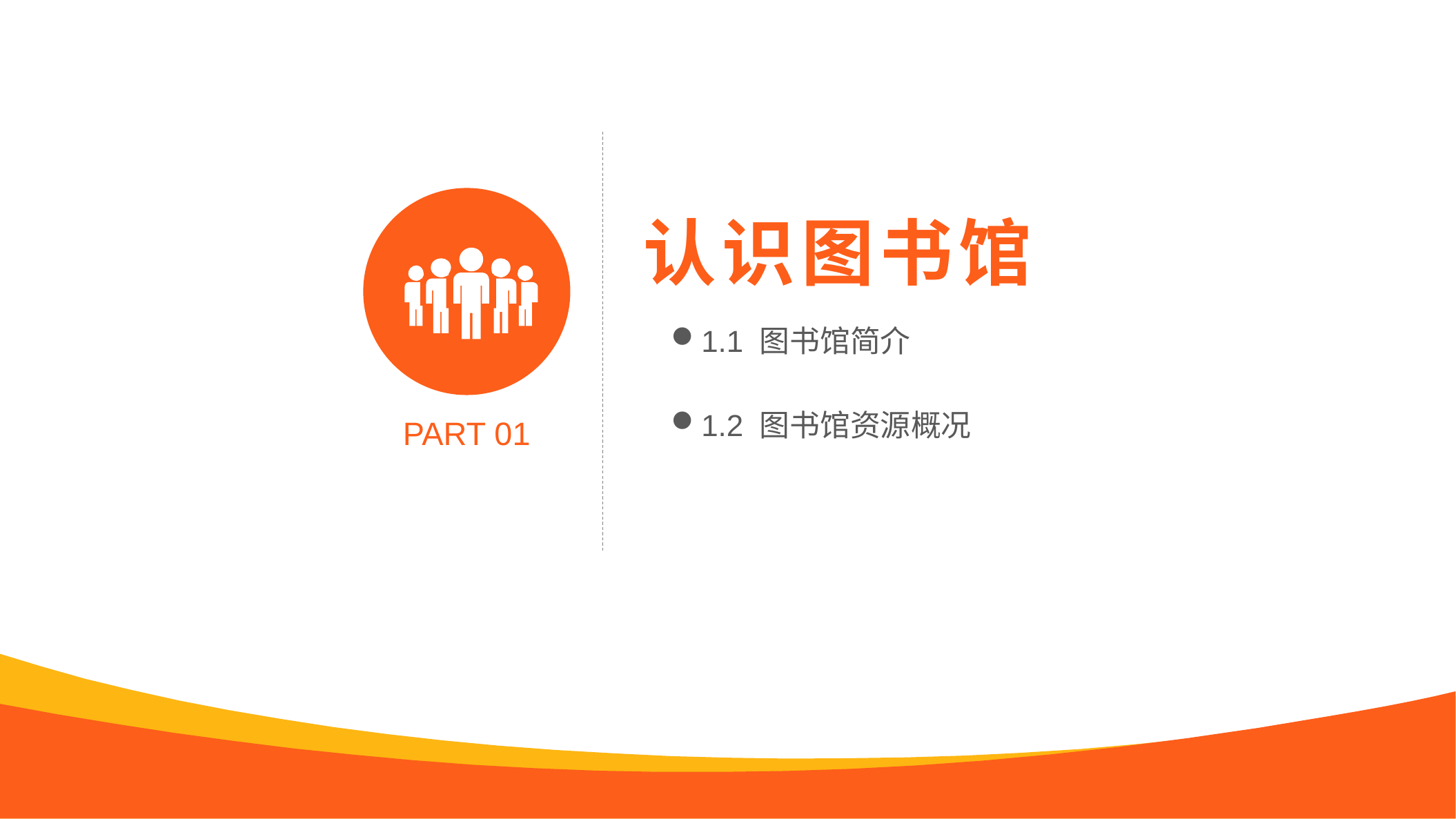

认识图书馆
1.1 图书馆简介
1.2 图书馆资源概况
PART 01